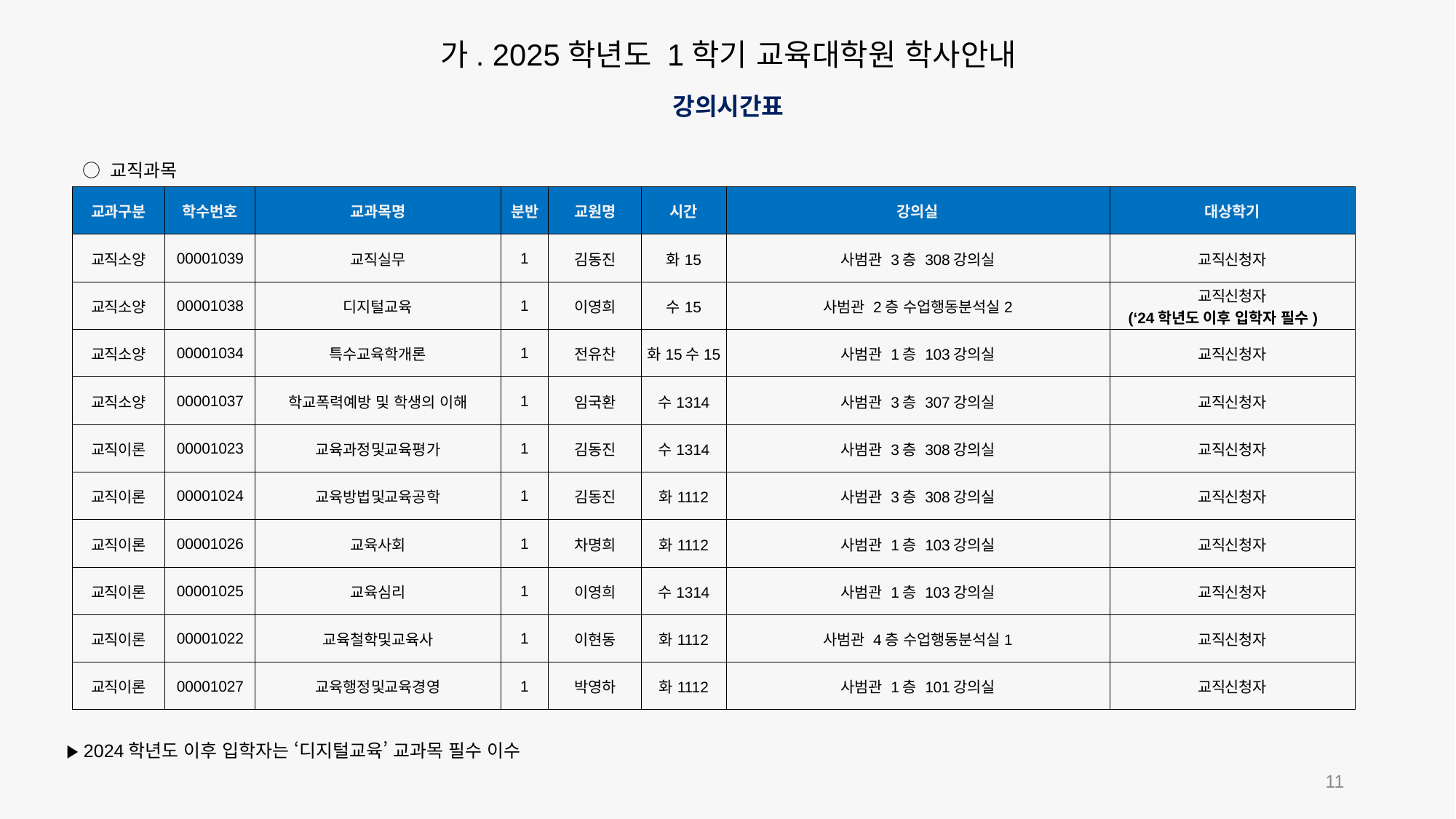

가. 2025학년도 1학기 교육대학원 학사안내
강의시간표
○ 교직과목
| 교과구분 | 학수번호 | 교과목명 | 분반 | 교원명 | 시간 | 강의실 | 대상학기 |
| --- | --- | --- | --- | --- | --- | --- | --- |
| 교직소양 | 00001039 | 교직실무 | 1 | 김동진 | 화15 | 사범관 3층 308강의실 | 교직신청자 |
| 교직소양 | 00001038 | 디지털교육 | 1 | 이영희 | 수15 | 사범관 2층 수업행동분석실2 | 교직신청자 (‘24학년도 이후 입학자 필수) |
| 교직소양 | 00001034 | 특수교육학개론 | 1 | 전유찬 | 화15수15 | 사범관 1층 103강의실 | 교직신청자 |
| 교직소양 | 00001037 | 학교폭력예방 및 학생의 이해 | 1 | 임국환 | 수1314 | 사범관 3층 307강의실 | 교직신청자 |
| 교직이론 | 00001023 | 교육과정및교육평가 | 1 | 김동진 | 수1314 | 사범관 3층 308강의실 | 교직신청자 |
| 교직이론 | 00001024 | 교육방법및교육공학 | 1 | 김동진 | 화1112 | 사범관 3층 308강의실 | 교직신청자 |
| 교직이론 | 00001026 | 교육사회 | 1 | 차명희 | 화1112 | 사범관 1층 103강의실 | 교직신청자 |
| 교직이론 | 00001025 | 교육심리 | 1 | 이영희 | 수1314 | 사범관 1층 103강의실 | 교직신청자 |
| 교직이론 | 00001022 | 교육철학및교육사 | 1 | 이현동 | 화1112 | 사범관 4층 수업행동분석실1 | 교직신청자 |
| 교직이론 | 00001027 | 교육행정및교육경영 | 1 | 박영하 | 화1112 | 사범관 1층 101강의실 | 교직신청자 |
▶ 2024학년도 이후 입학자는 ‘디지털교육’ 교과목 필수 이수
11